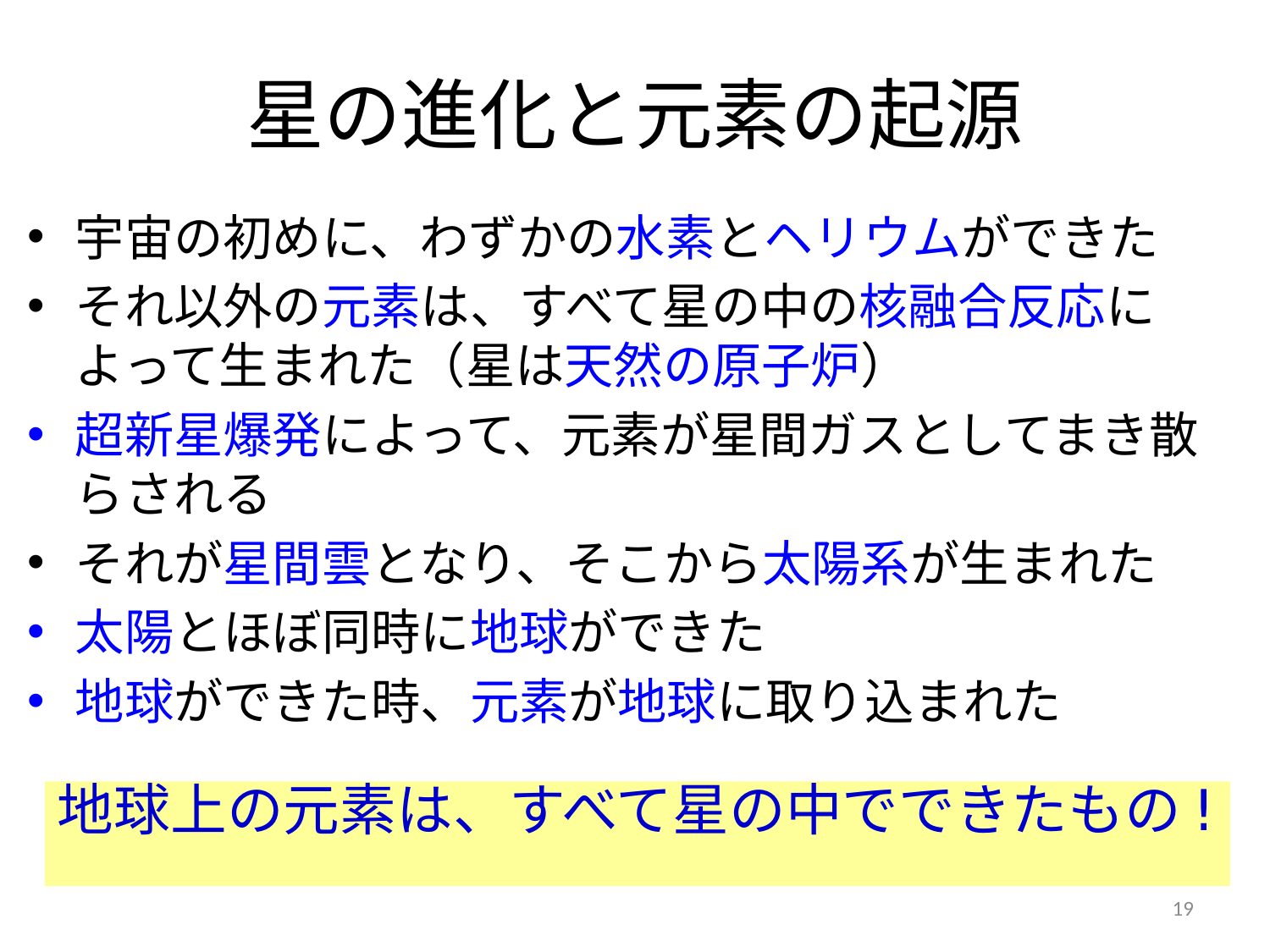

# 星の進化と元素の起源
宇宙の初めに、わずかの水素とヘリウムができた
それ以外の元素は、すべて星の中の核融合反応によって生まれた（星は天然の原子炉）
超新星爆発によって、元素が星間ガスとしてまき散らされる
それが星間雲となり、そこから太陽系が生まれた
太陽とほぼ同時に地球ができた
地球ができた時、元素が地球に取り込まれた
地球上の元素は、すべて星の中でできたもの!

19